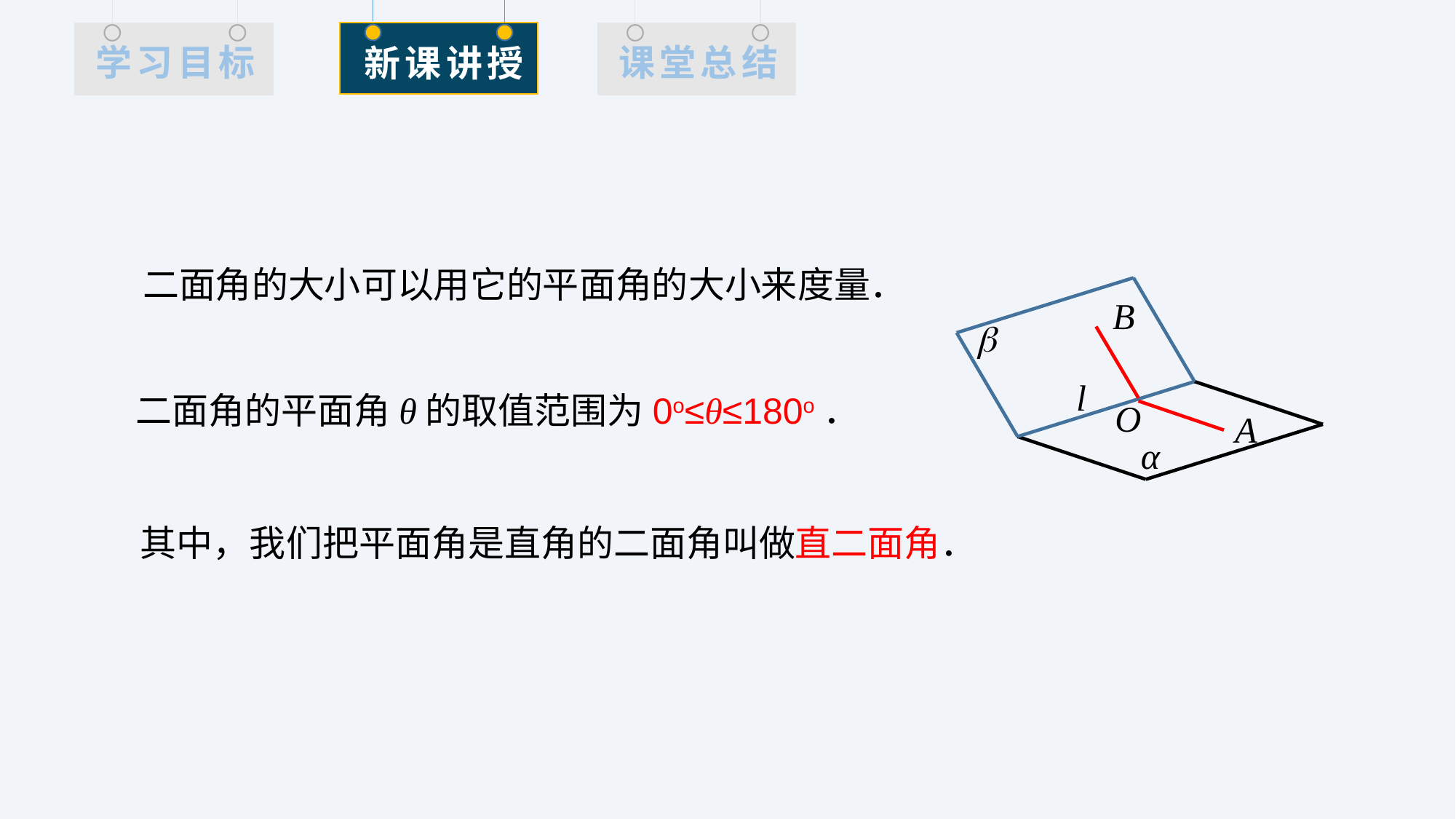

二面角的大小可以用它的平面角的大小来度量．

β

l

α

B
二面角的平面角θ的取值范围为0o≤θ≤180o．
O
A
其中，我们把平面角是直角的二面角叫做直二面角．